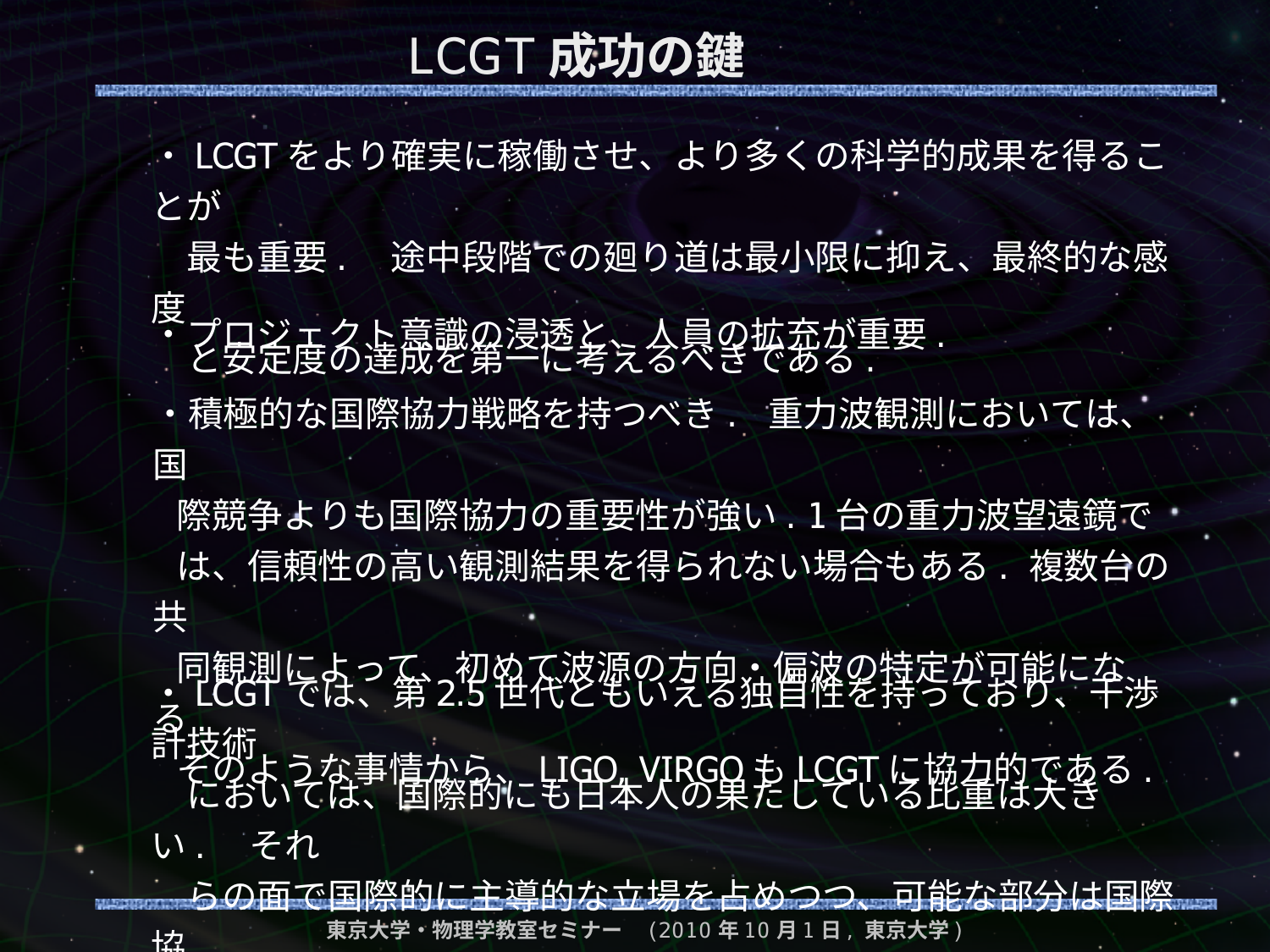

# LCGT成功の鍵
・LCGTをより確実に稼働させ、より多くの科学的成果を得ることが
　最も重要.　途中段階での廻り道は最小限に抑え、最終的な感度
　と安定度の達成を第一に考えるべきである.
・プロジェクト意識の浸透と、人員の拡充が重要.
・積極的な国際協力戦略を持つべき.  重力波観測においては、国
  際競争よりも国際協力の重要性が強い. 1台の重力波望遠鏡で
  は、信頼性の高い観測結果を得られない場合もある. 複数台の共
  同観測によって、初めて波源の方向・偏波の特定が可能になる.
  そのような事情から、LIGO, VIRGOもLCGTに協力的である.
・LCGTでは、第2.5世代ともいえる独自性を持っており、干渉計技術
　においては、国際的にも日本人の果たしている比重は大きい.　それ
　らの面で国際的に主導的な立場を占めつつ、可能な部分は国際協
　力のもとで、より確実な実現を目指すべきである.
東京大学・物理学教室セミナー　(2010年10月1日, 東京大学)